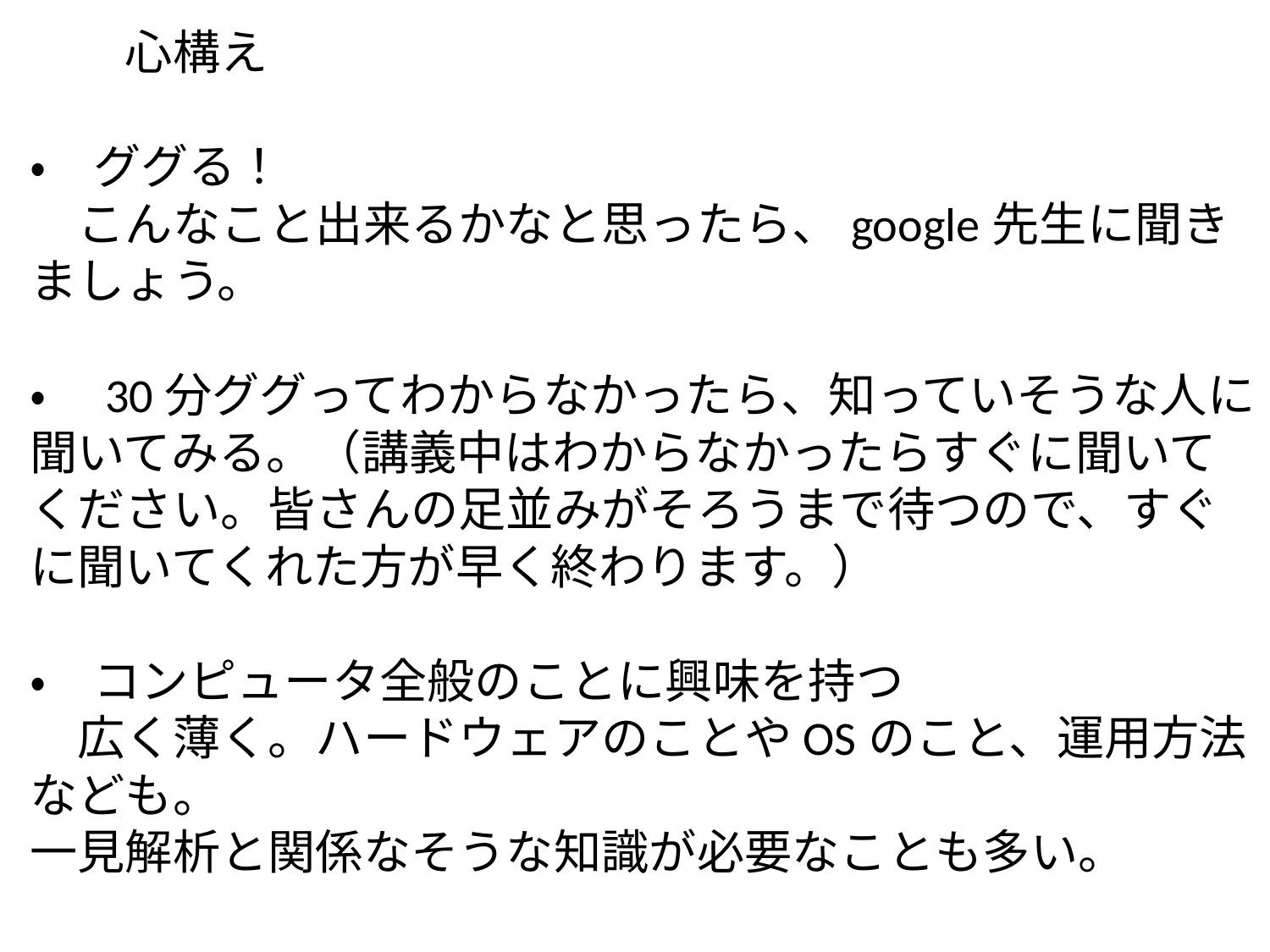

心構え

・　ググる！
　こんなこと出来るかなと思ったら、google先生に聞きましょう。

・　30分ググってわからなかったら、知っていそうな人に聞いてみる。（講義中はわからなかったらすぐに聞いてください。皆さんの足並みがそろうまで待つので、すぐに聞いてくれた方が早く終わります。）

・　コンピュータ全般のことに興味を持つ
　広く薄く。ハードウェアのことやOSのこと、運用方法なども。
一見解析と関係なそうな知識が必要なことも多い。